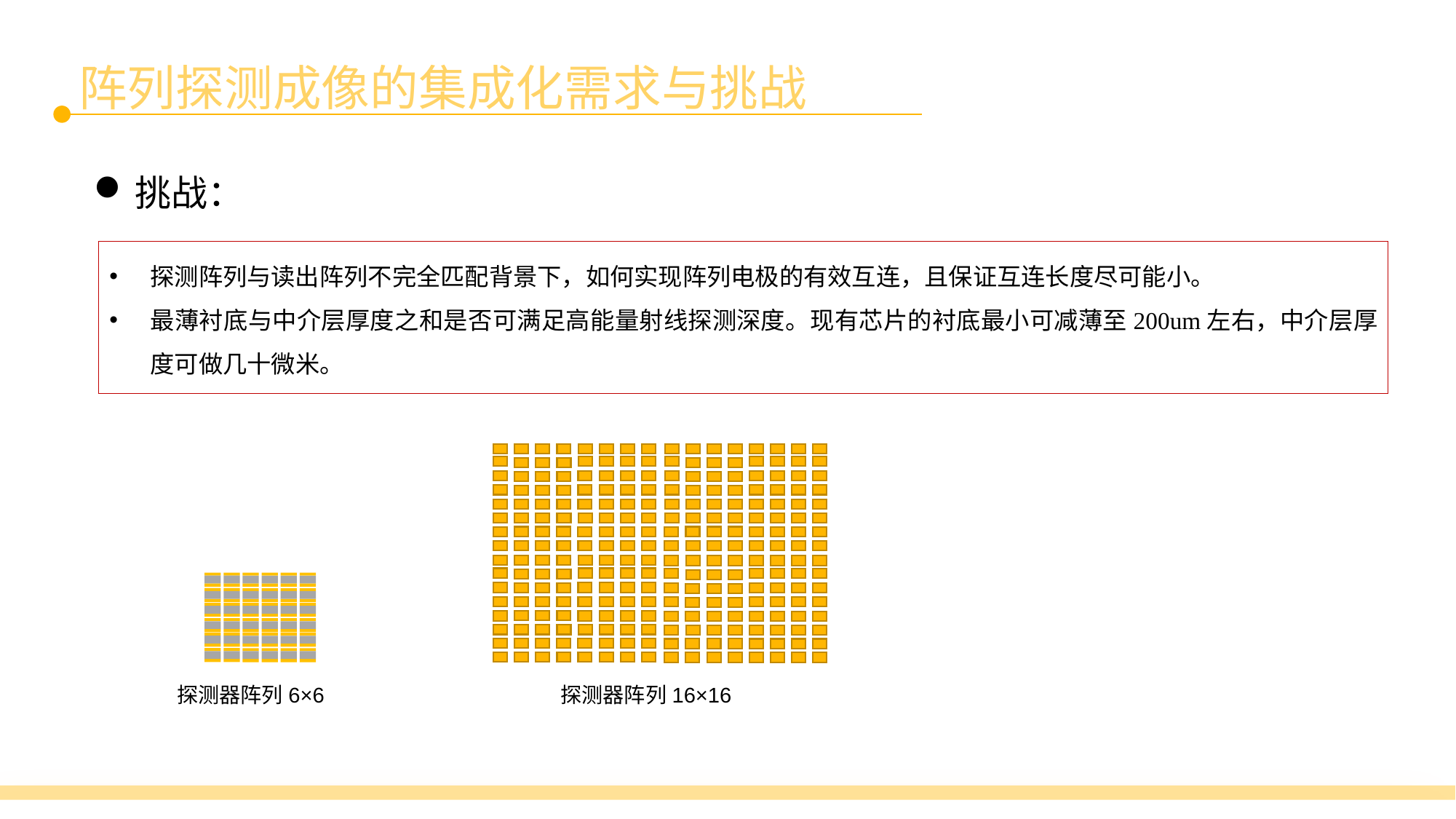

阵列探测成像的集成化需求与挑战

挑战：
探测阵列与读出阵列不完全匹配背景下，如何实现阵列电极的有效互连，且保证互连长度尽可能小。
最薄衬底与中介层厚度之和是否可满足高能量射线探测深度。现有芯片的衬底最小可减薄至200um左右，中介层厚度可做几十微米。

探测器阵列6×6
探测器阵列16×16